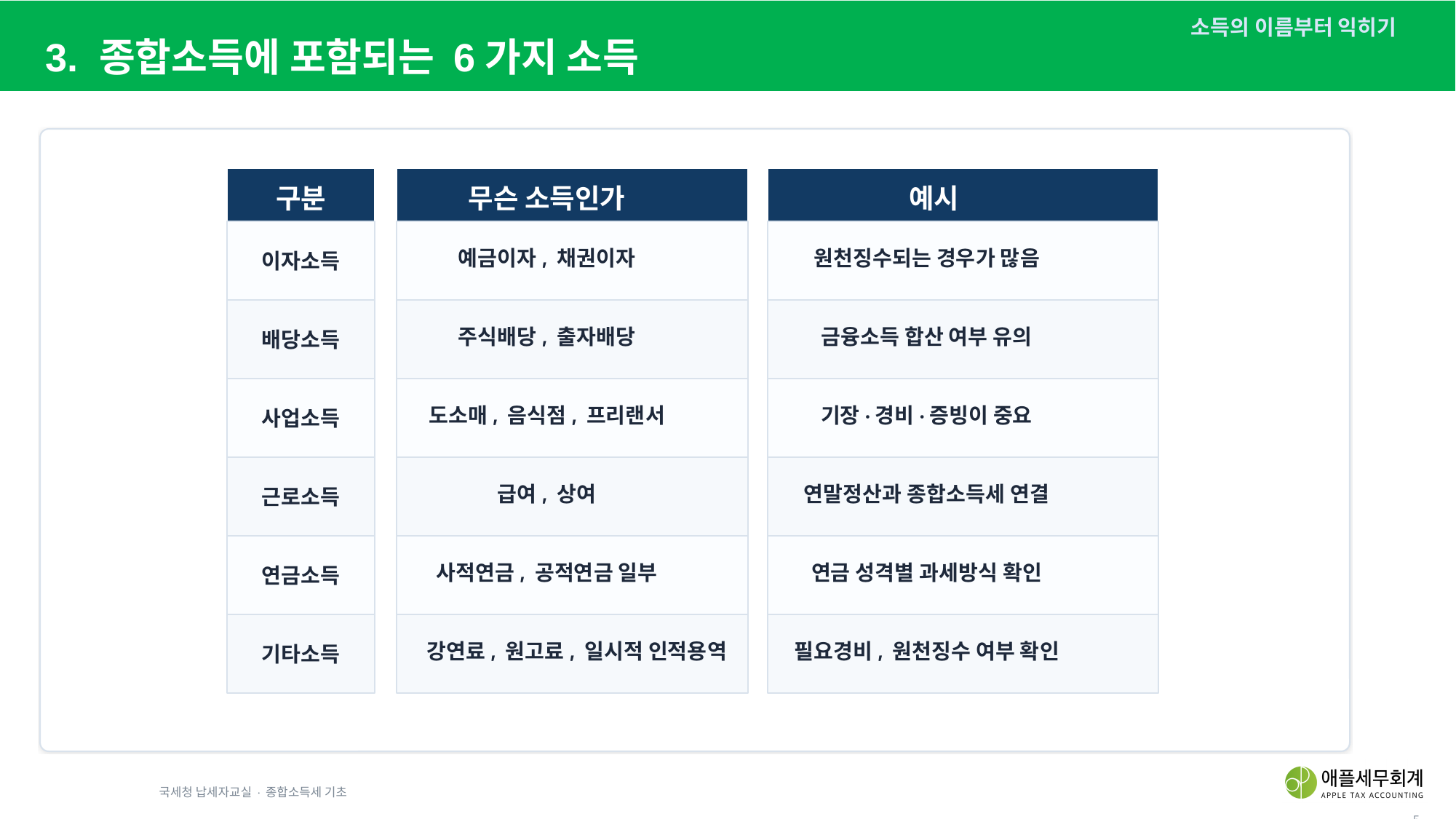

소득의 이름부터 익히기
3. 종합소득에 포함되는 6가지 소득

구분
무슨 소득인가
예시

예금이자, 채권이자
원천징수되는 경우가 많음

이자소득

주식배당, 출자배당
금융소득 합산 여부 유의

배당소득

도소매, 음식점, 프리랜서
기장·경비·증빙이 중요

사업소득

급여, 상여
연말정산과 종합소득세 연결

근로소득

사적연금, 공적연금 일부
연금 성격별 과세방식 확인

연금소득

강연료, 원고료, 일시적 인적용역
필요경비, 원천징수 여부 확인

기타소득
국세청 납세자교실 · 종합소득세 기초
5